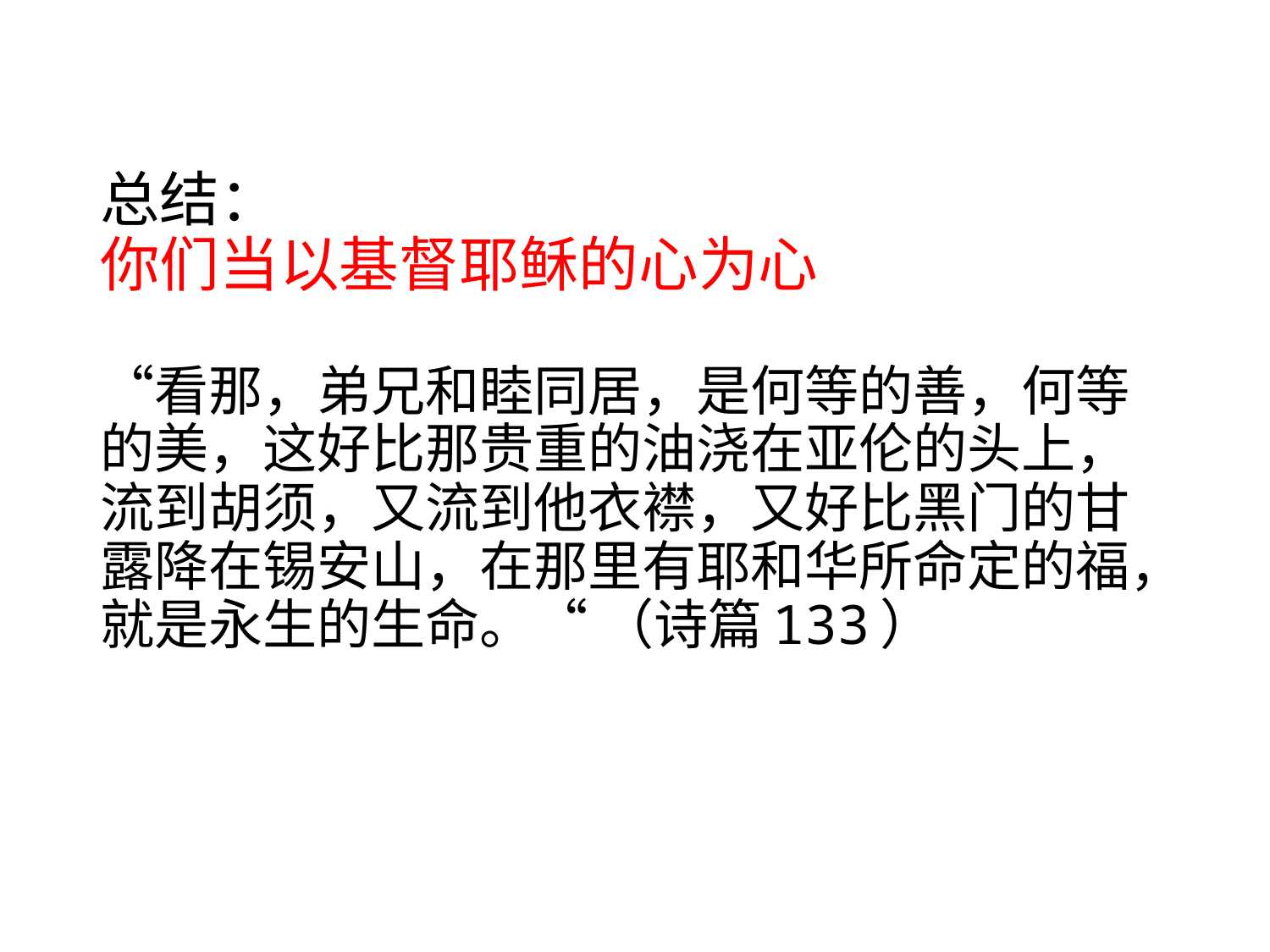

# 总结： 你们当以基督耶稣的心为心 “看那，弟兄和睦同居，是何等的善，何等的美，这好比那贵重的油浇在亚伦的头上，流到胡须，又流到他衣襟，又好比黑门的甘露降在锡安山，在那里有耶和华所命定的福，就是永生的生命。“ （诗篇133）